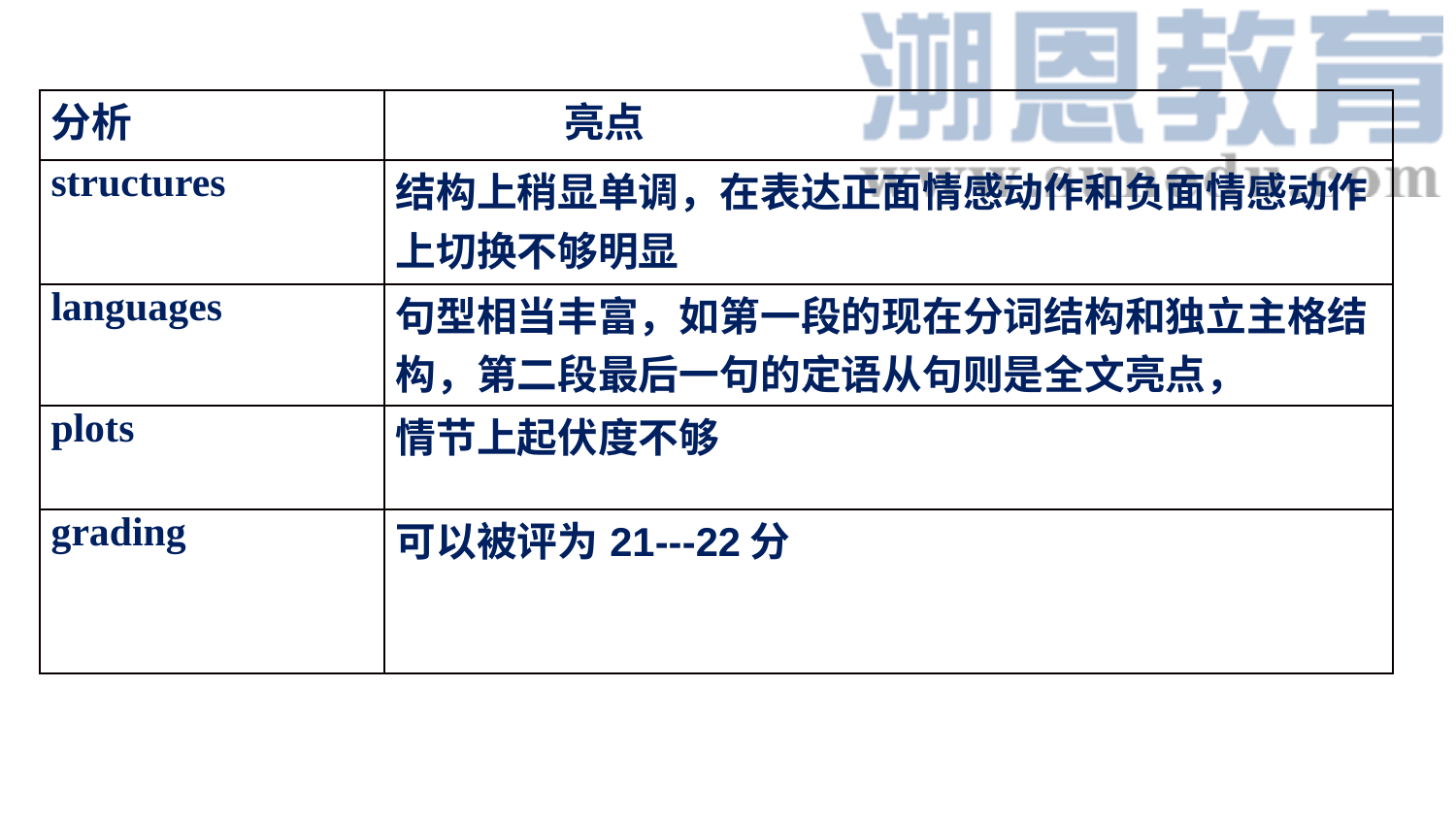

| 分析 | 亮点 |
| --- | --- |
| structures | 结构上稍显单调，在表达正面情感动作和负面情感动作上切换不够明显 |
| languages | 句型相当丰富，如第一段的现在分词结构和独立主格结构，第二段最后一句的定语从句则是全文亮点， |
| plots | 情节上起伏度不够 |
| grading | 可以被评为21---22分 |